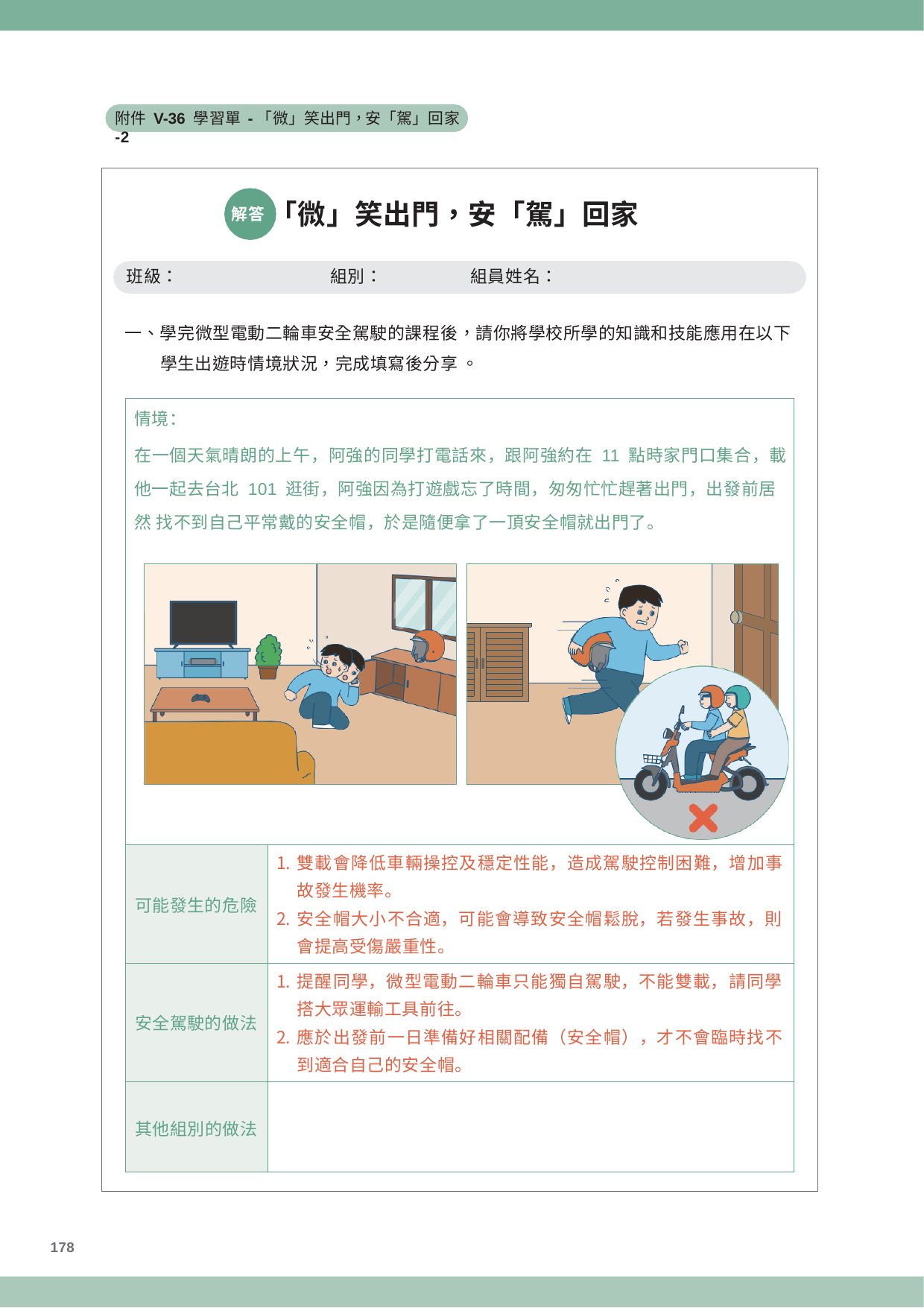

附件 V-36 學習單 -「微」笑出門，安「駕」回家 -2

解答「微」笑出門，安「駕」回家

班級：
組別：
組員姓名：
一、學完微型電動二輪車安全駕駛的課程後，請你將學校所學的知識和技能應用在以下 學生出遊時情境狀況，完成填寫後分享 。
| 情境： 在一個天氣晴朗的上午，阿強的同學打電話來，跟阿強約在 11 點時家門口集合，載 他一起去台北 101 逛街，阿強因為打遊戲忘了時間，匆匆忙忙趕著出門，出發前居然 找不到自己平常戴的安全帽，於是隨便拿了一頂安全帽就出門了。 |  |
| --- | --- |
| 可能發生的危險 | 雙載會降低車輛操控及穩定性能，造成駕駛控制困難，增加事 故發生機率。 安全帽大小不合適，可能會導致安全帽鬆脫，若發生事故，則 會提高受傷嚴重性。 |
| 安全駕駛的做法 | 提醒同學，微型電動二輪車只能獨自駕駛，不能雙載，請同學 搭大眾運輸工具前往。 應於出發前一日準備好相關配備（安全帽），才不會臨時找不 到適合自己的安全帽。 |
| 其他組別的做法 |  |

178